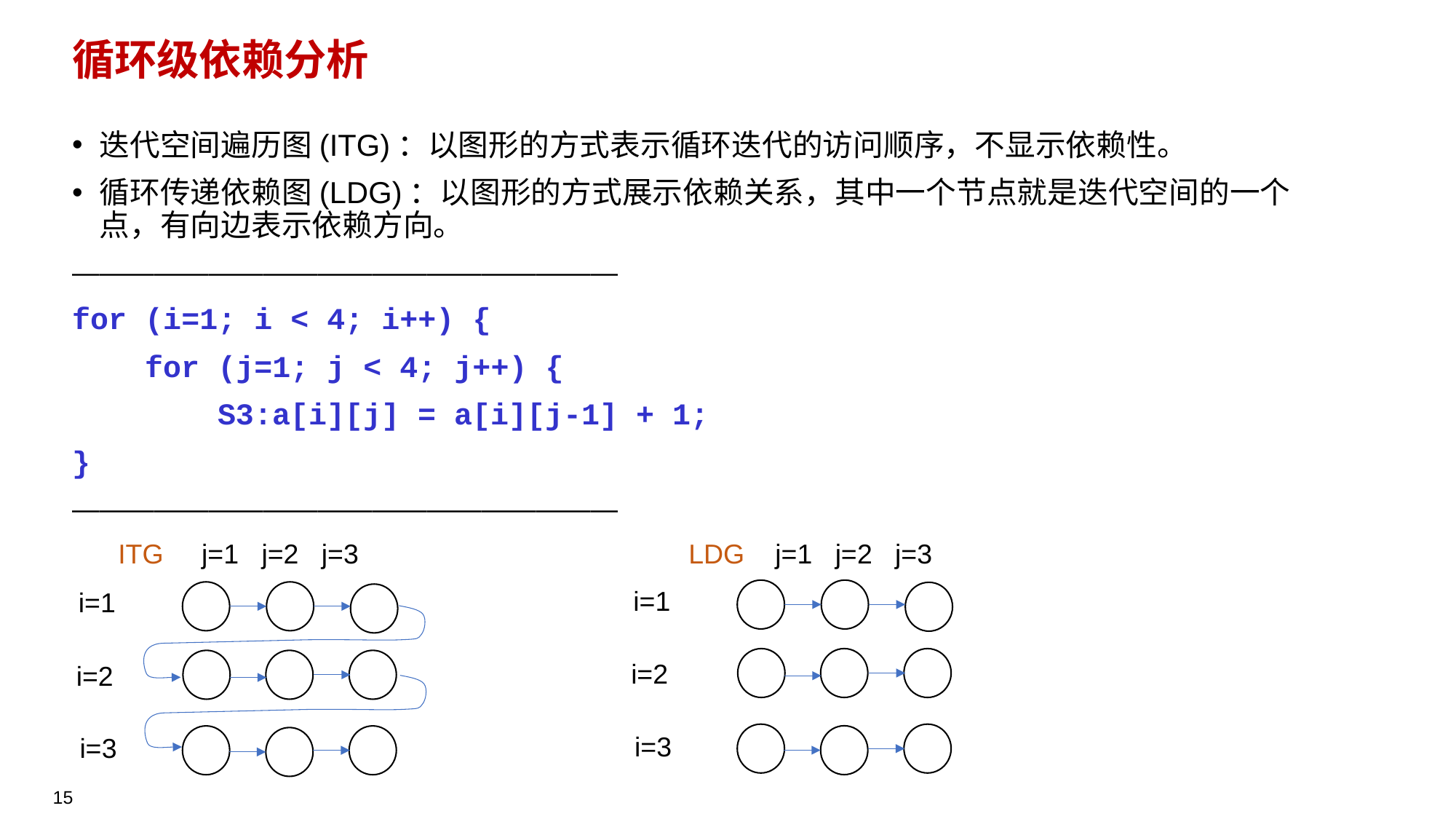

# 循环级依赖分析
迭代空间遍历图(ITG)：以图形的方式表示循环迭代的访问顺序，不显示依赖性。
循环传递依赖图(LDG)：以图形的方式展示依赖关系，其中一个节点就是迭代空间的一个点，有向边表示依赖方向。
————————————————————
for (i=1; i < 4; i++) {
    for (j=1; j < 4; j++) {
        S3:a[i][j] = a[i][j-1] + 1;
}
————————————————————

ITG     j=1   j=2   j=3
LDG    j=1   j=2   j=3
i=1

i=1

i=2
i=2

i=3

i=3